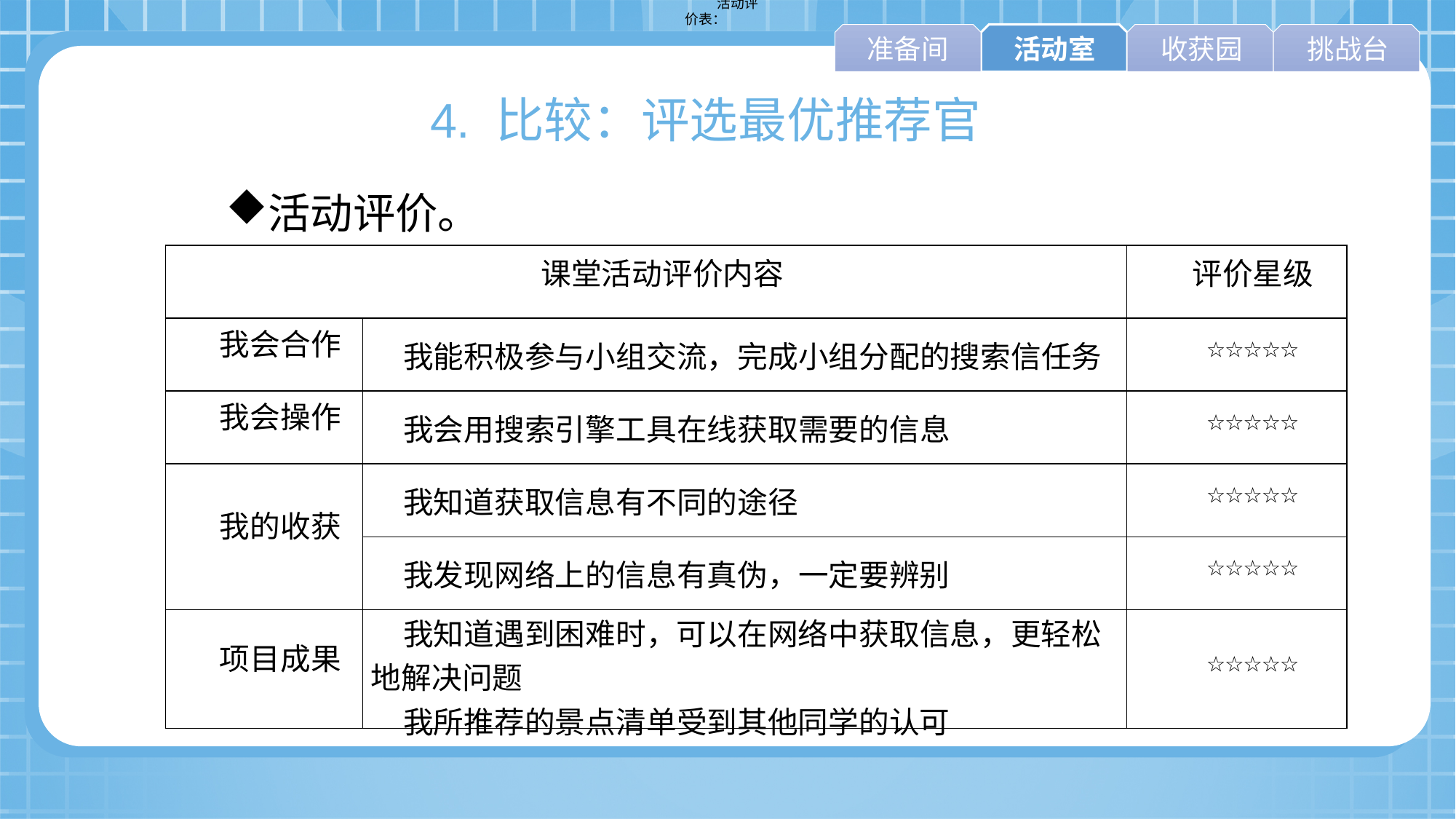

活动评价表：

准备间
活动室
收获园
挑战台
4. 比较：评选最优推荐官
活动评价。
| 课堂活动评价内容 |  | 评价星级 |
| --- | --- | --- |
| 我会合作 | 我能积极参与小组交流，完成小组分配的搜索信任务 | ☆☆☆☆☆ |
| 我会操作 | 我会用搜索引擎工具在线获取需要的信息 | ☆☆☆☆☆ |
| 我的收获 | 我知道获取信息有不同的途径 | ☆☆☆☆☆ |
|  | 我发现网络上的信息有真伪，一定要辨别 | ☆☆☆☆☆ |
| 项目成果 | 我知道遇到困难时，可以在网络中获取信息，更轻松地解决问题 我所推荐的景点清单受到其他同学的认可 | ☆☆☆☆☆ |